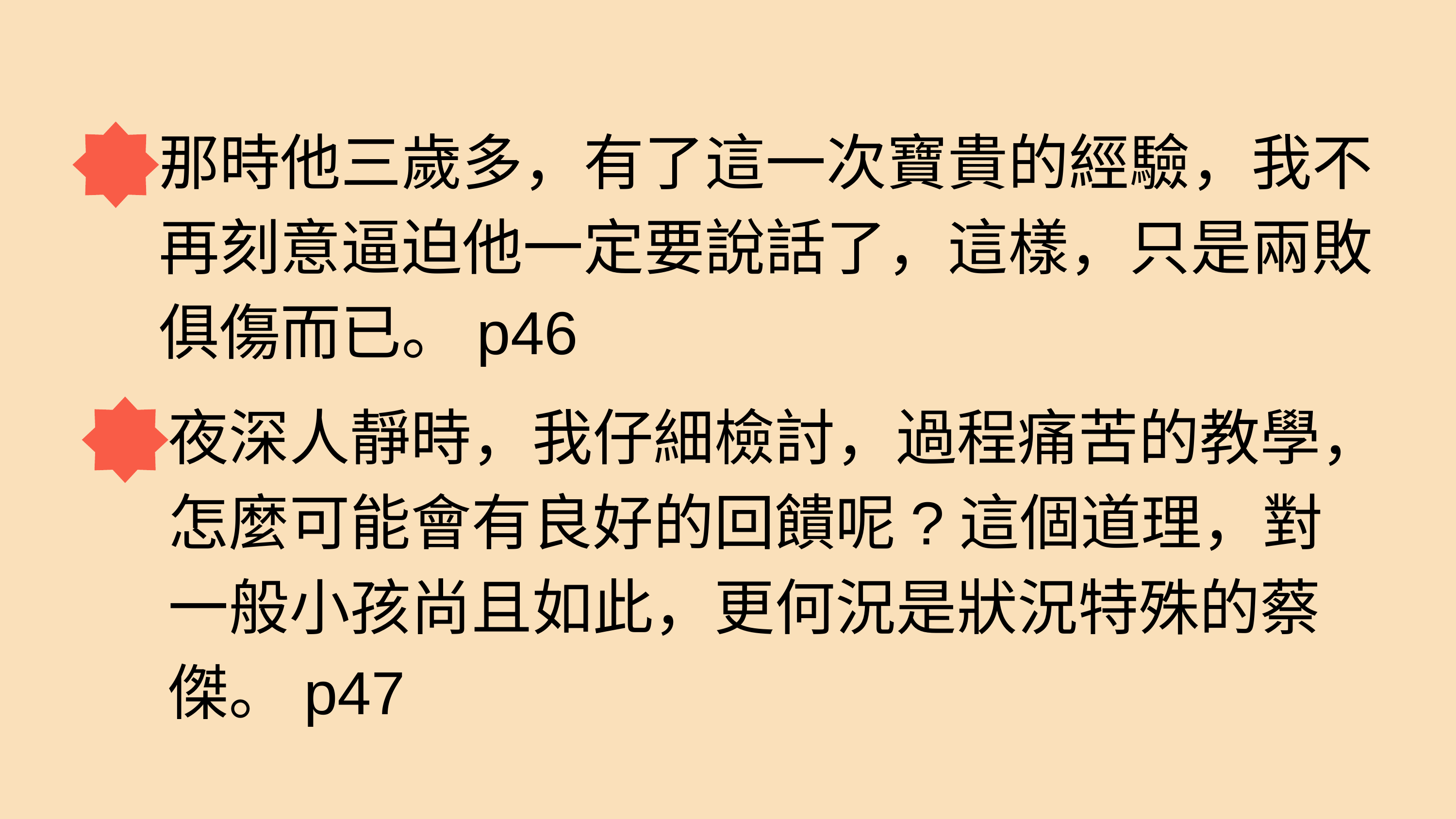

那時他三歲多，有了這一次寶貴的經驗，我不再刻意逼迫他一定要說話了，這樣，只是兩敗俱傷而已。p46

夜深人靜時，我仔細檢討，過程痛苦的教學，怎麼可能會有良好的回饋呢?這個道理，對一般小孩尚且如此，更何況是狀況特殊的蔡傑。p47